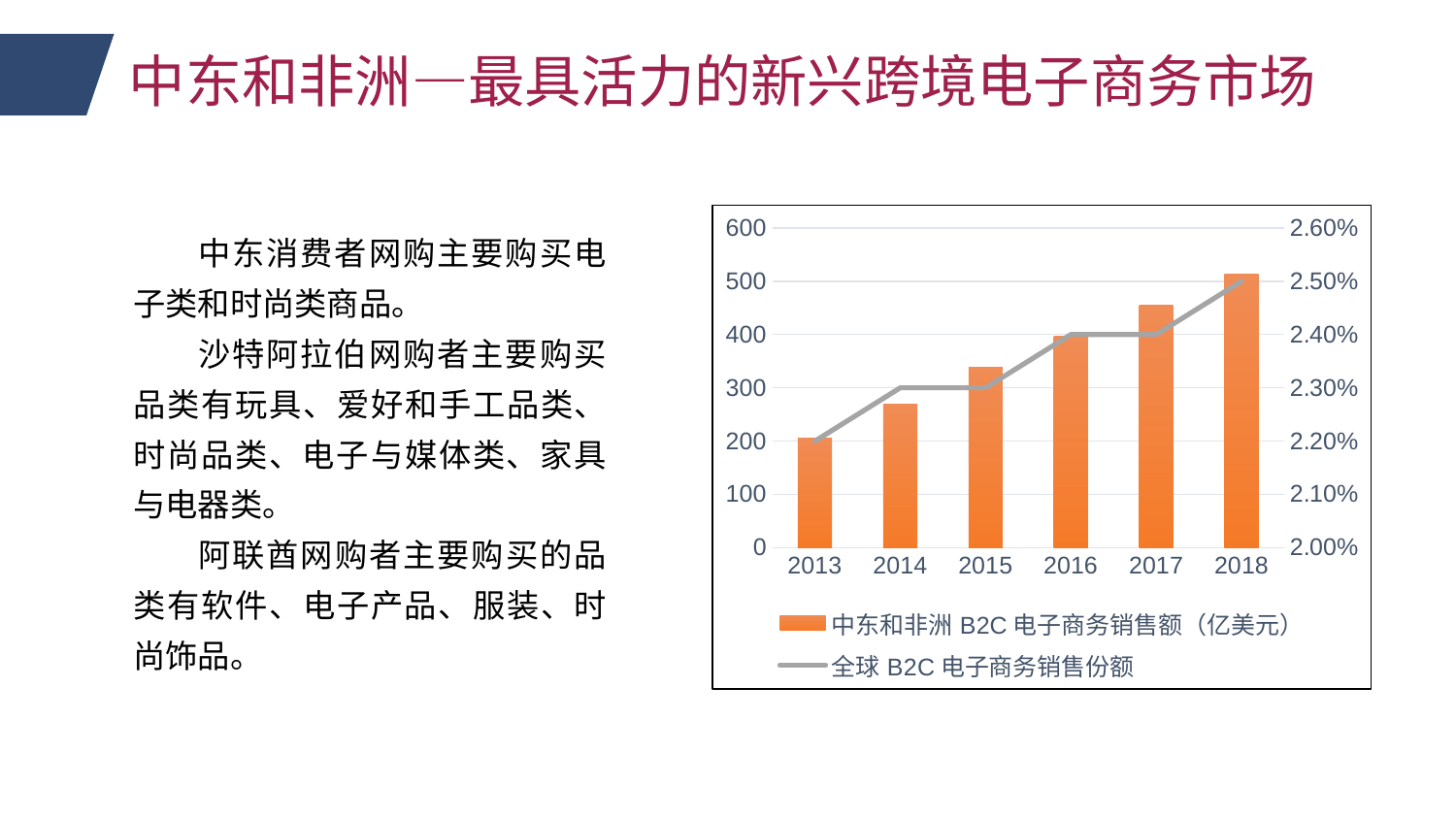

中东和非洲—最具活力的新兴跨境电子商务市场

### Chart

| Category | 中东和非洲B2C电子商务销售额（亿美元） | 全球B2C电子商务销售份额 |
|---|---|---|
| 2013 | 206.0 | 0.022 |
| 2014 | 270.0 | 0.023 |
| 2015 | 338.0 | 0.023 |
| 2016 | 396.0 | 0.024 |
| 2017 | 455.0 | 0.024 |
| 2018 | 514.0 | 0.025 |
中东消费者网购主要购买电子类和时尚类商品。
沙特阿拉伯网购者主要购买品类有玩具、爱好和手工品类、时尚品类、电子与媒体类、家具与电器类。
阿联酋网购者主要购买的品类有软件、电子产品、服装、时尚饰品。